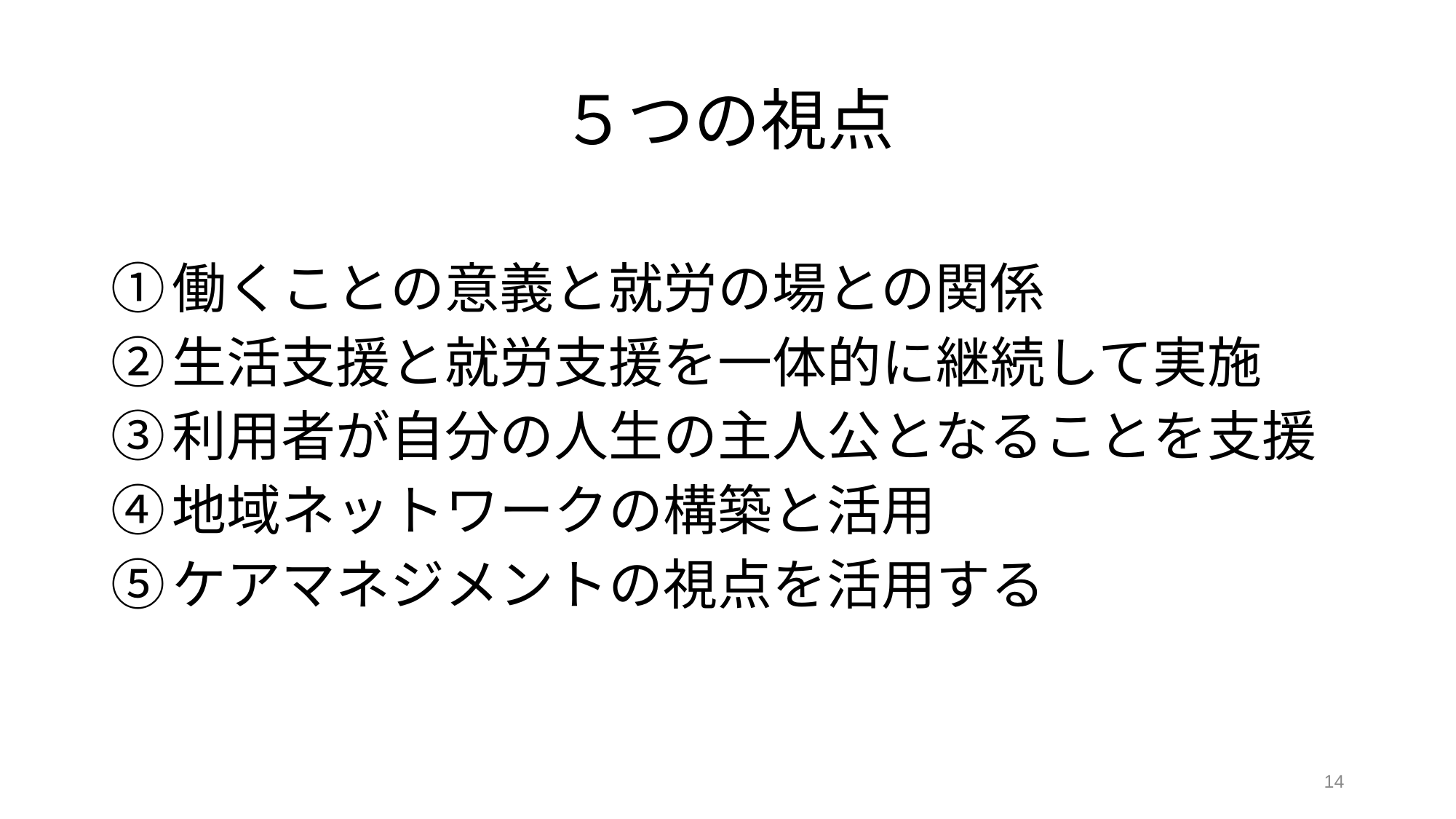

# ５つの視点
働くことの意義と就労の場との関係
生活支援と就労支援を一体的に継続して実施
利用者が自分の人生の主人公となることを支援
地域ネットワークの構築と活用
ケアマネジメントの視点を活用する
14